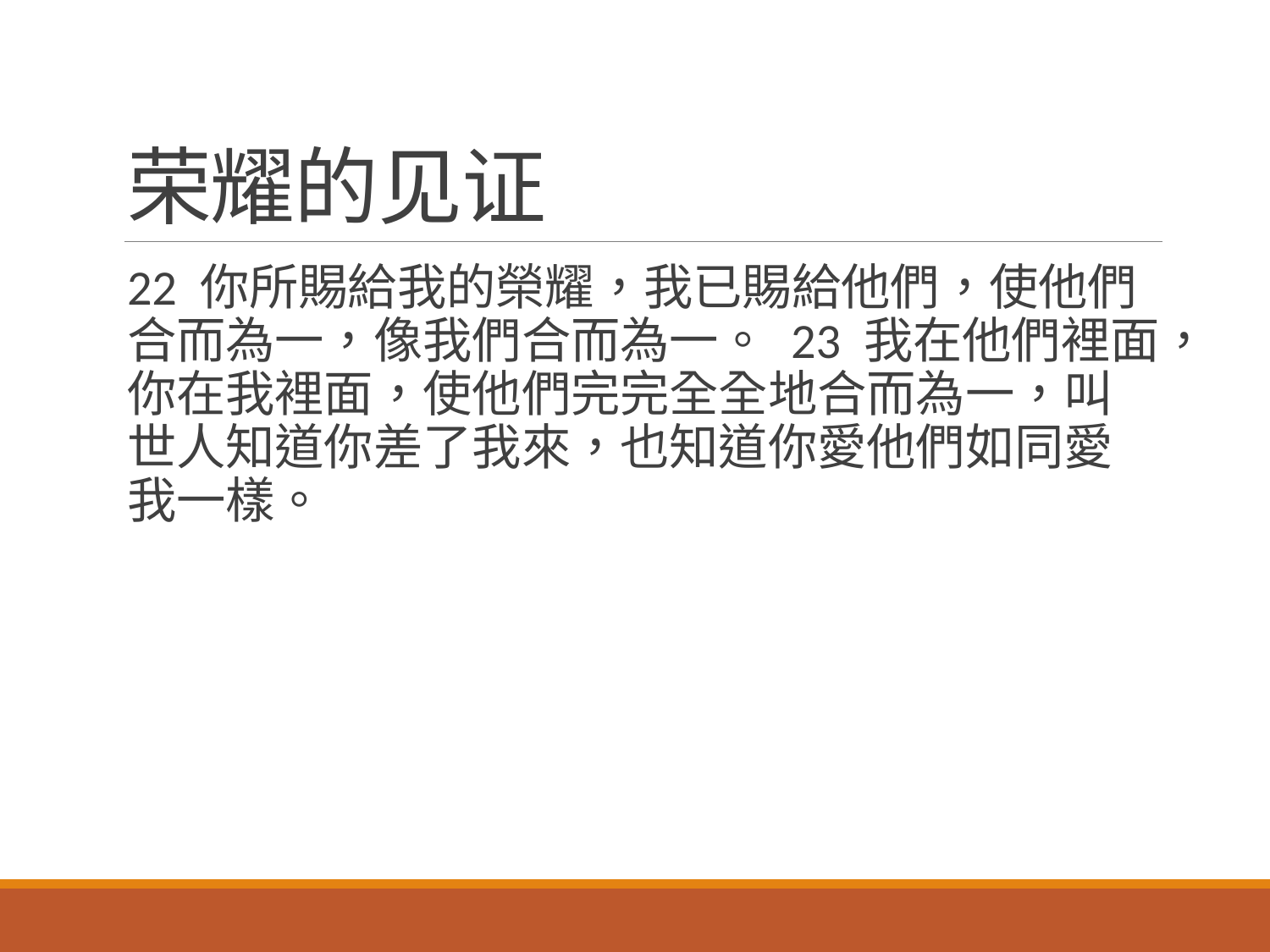

# 荣耀的见证
22 你所賜給我的榮耀，我已賜給他們，使他們合而為一，像我們合而為一。 23 我在他們裡面，你在我裡面，使他們完完全全地合而為一，叫世人知道你差了我來，也知道你愛他們如同愛我一樣。